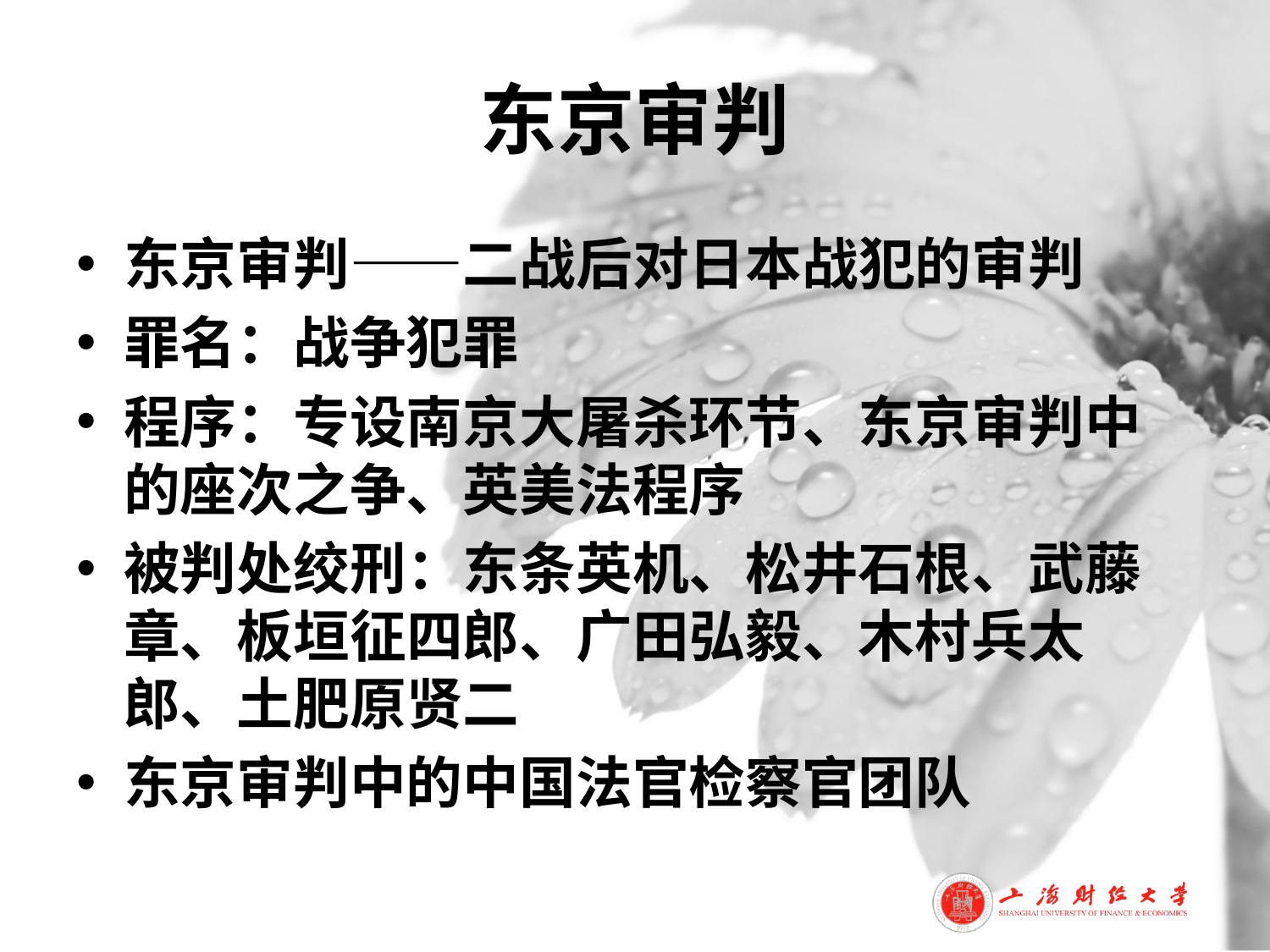

# 东京审判
东京审判——二战后对日本战犯的审判
罪名：战争犯罪
程序：专设南京大屠杀环节、东京审判中的座次之争、英美法程序
被判处绞刑：东条英机、松井石根、武藤章、板垣征四郎、广田弘毅、木村兵太郎、土肥原贤二
东京审判中的中国法官检察官团队